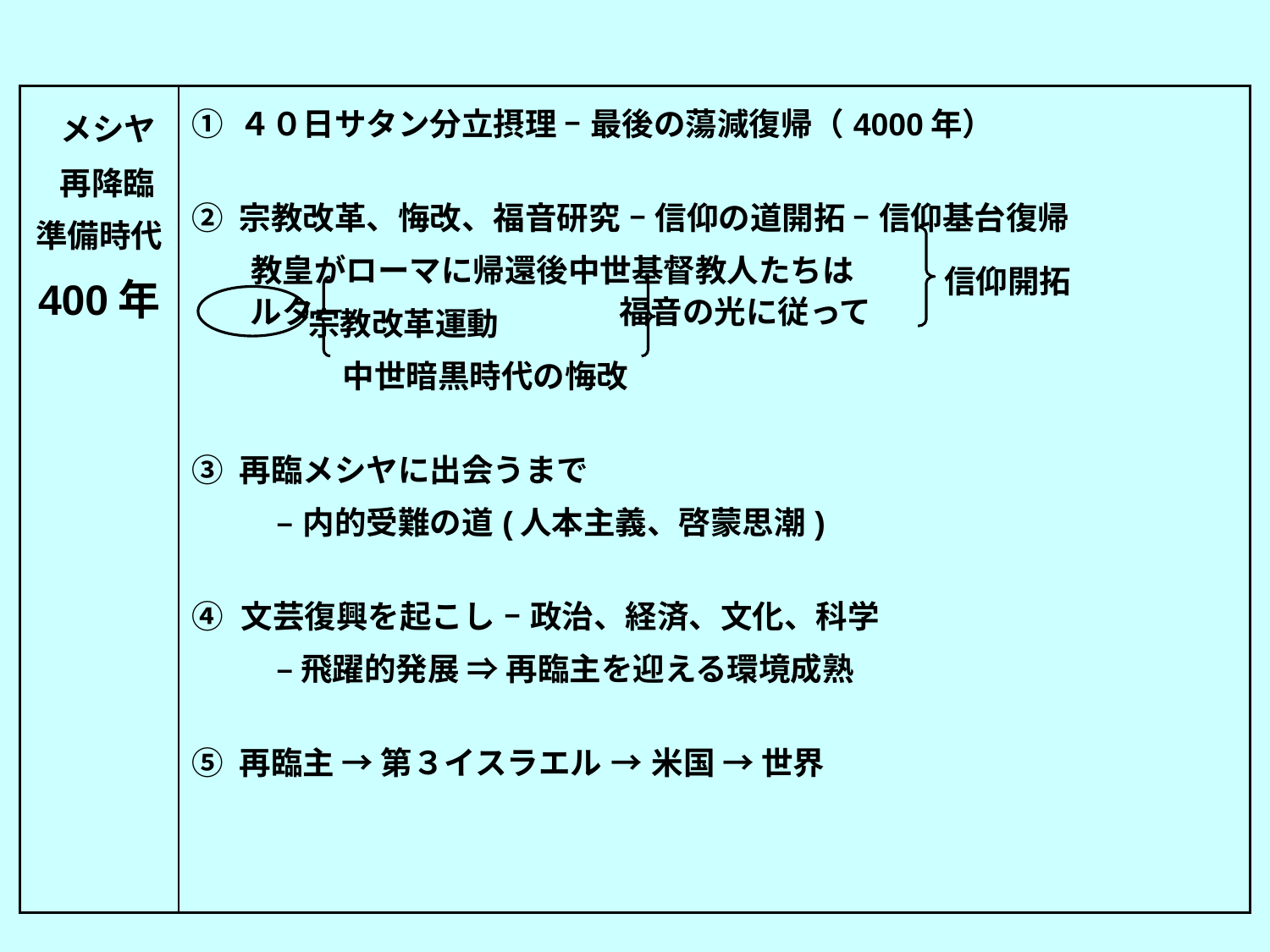

| メシヤ 再降臨準備時代 400年 | ① ４０日サタン分立摂理 – 最後の蕩減復帰（4000年） ② 宗教改革、悔改、福音研究 – 信仰の道開拓 – 信仰基台復帰 教皇がローマに帰還後中世基督教人たちは 宗教改革運動 　 中世暗黒時代の悔改 ③ 再臨メシヤに出会うまで 　　 – 内的受難の道(人本主義、啓蒙思潮) ④ 文芸復興を起こし – 政治、経済、文化、科学 　　 – 飛躍的発展 ⇒ 再臨主を迎える環境成熟 ⑤ 再臨主 → 第３イスラエル → 米国 → 世界 |
| --- | --- |

信仰開拓

ルター                                      福音の光に従って